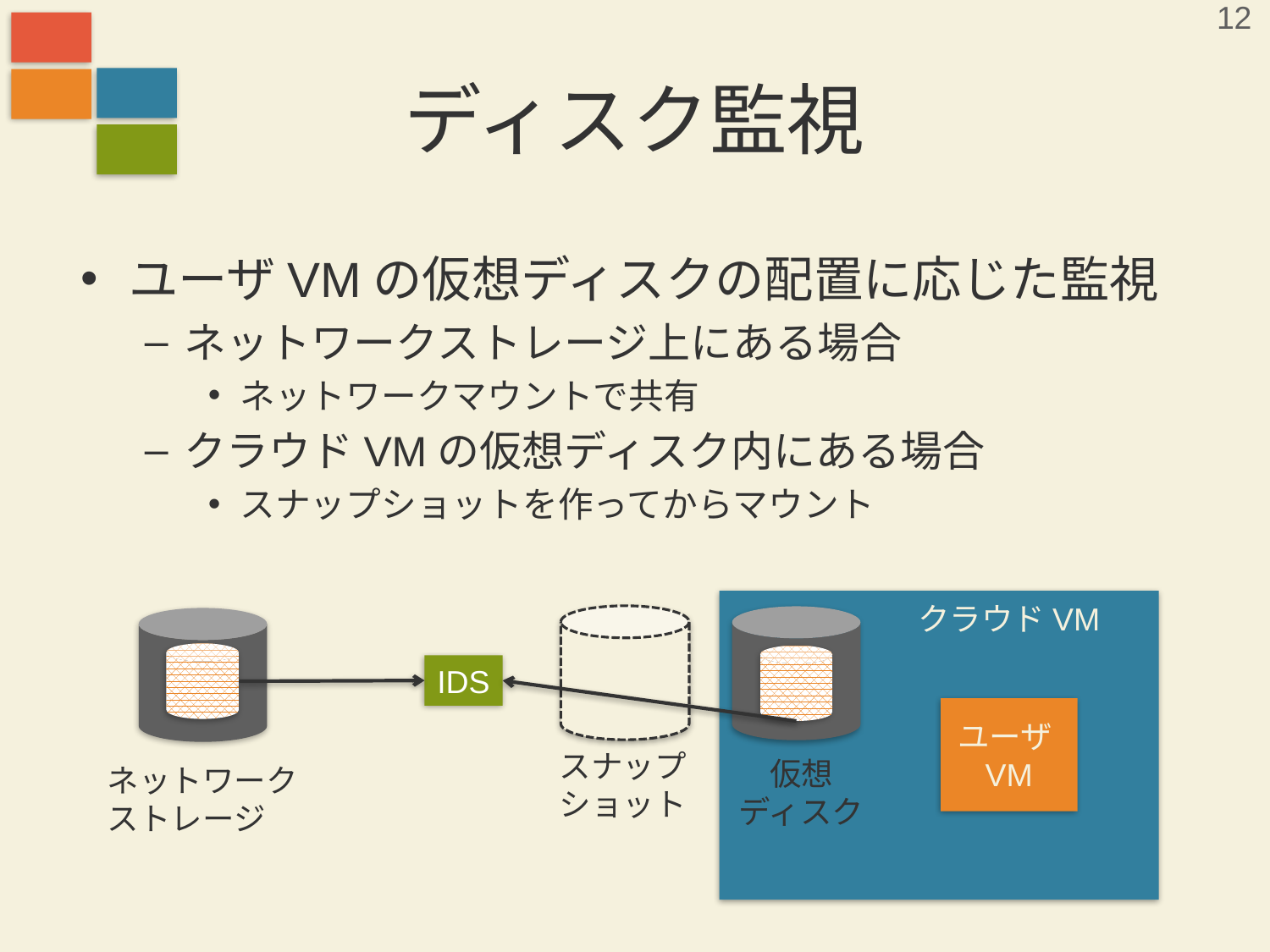

12
# ディスク監視
ユーザVMの仮想ディスクの配置に応じた監視
ネットワークストレージ上にある場合
ネットワークマウントで共有
クラウドVMの仮想ディスク内にある場合
スナップショットを作ってからマウント

クラウドVM

IDS
ユーザVM
スナップ
ショット
仮想
ディスク
ネットワーク
ストレージ